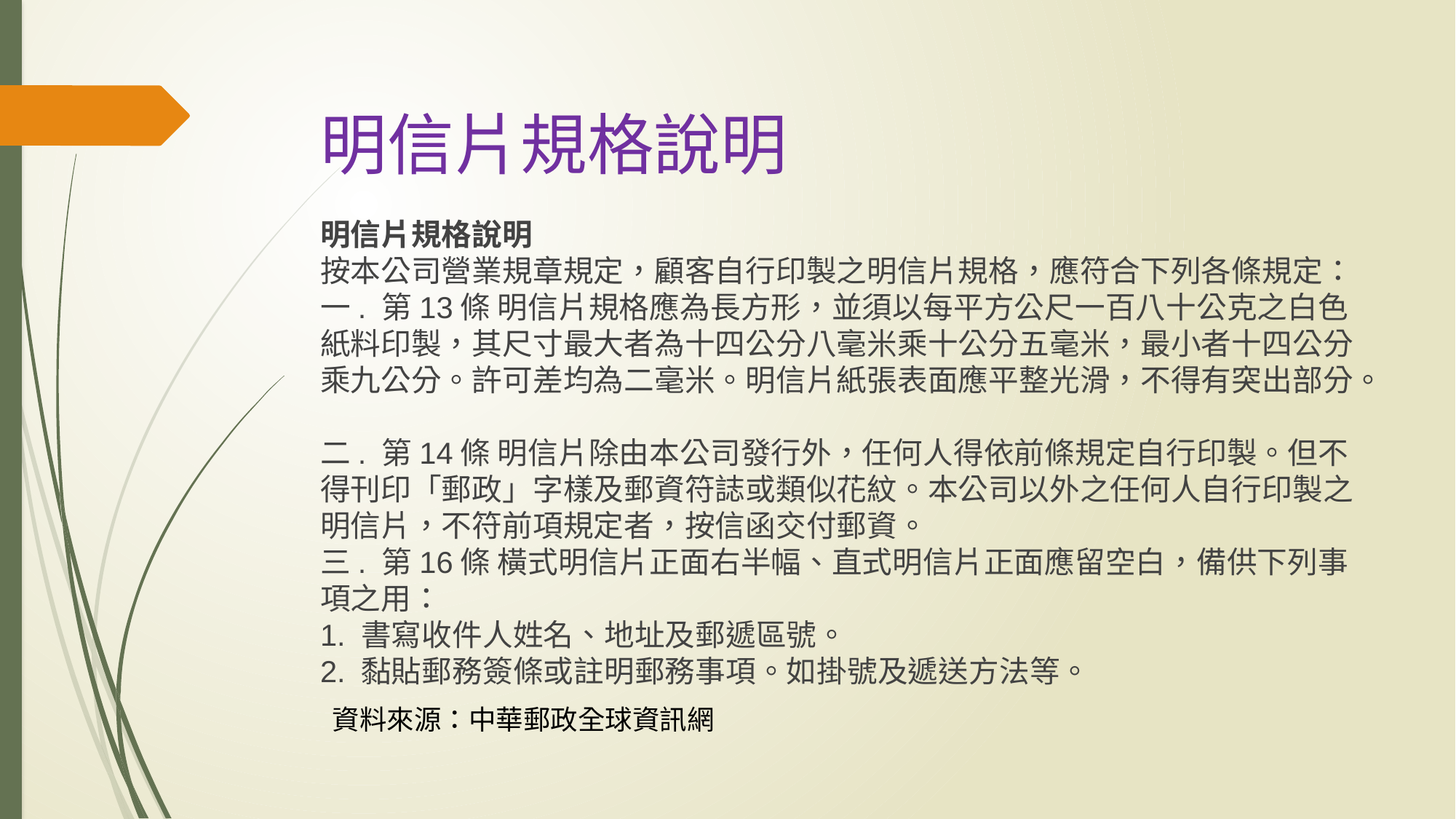

# 明信片規格說明
明信片規格說明
按本公司營業規章規定，顧客自行印製之明信片規格，應符合下列各條規定： 
一. 第13條 明信片規格應為長方形，並須以每平方公尺一百八十公克之白色紙料印製，其尺寸最大者為十四公分八毫米乘十公分五毫米，最小者十四公分乘九公分。許可差均為二毫米。明信片紙張表面應平整光滑，不得有突出部分。 
二. 第14條 明信片除由本公司發行外，任何人得依前條規定自行印製。但不得刊印「郵政」字樣及郵資符誌或類似花紋。本公司以外之任何人自行印製之明信片，不符前項規定者，按信函交付郵資。 
三. 第16條 橫式明信片正面右半幅、直式明信片正面應留空白，備供下列事項之用： 
1. 書寫收件人姓名、地址及郵遞區號。 
2. 黏貼郵務簽條或註明郵務事項。如掛號及遞送方法等。
資料來源：中華郵政全球資訊網